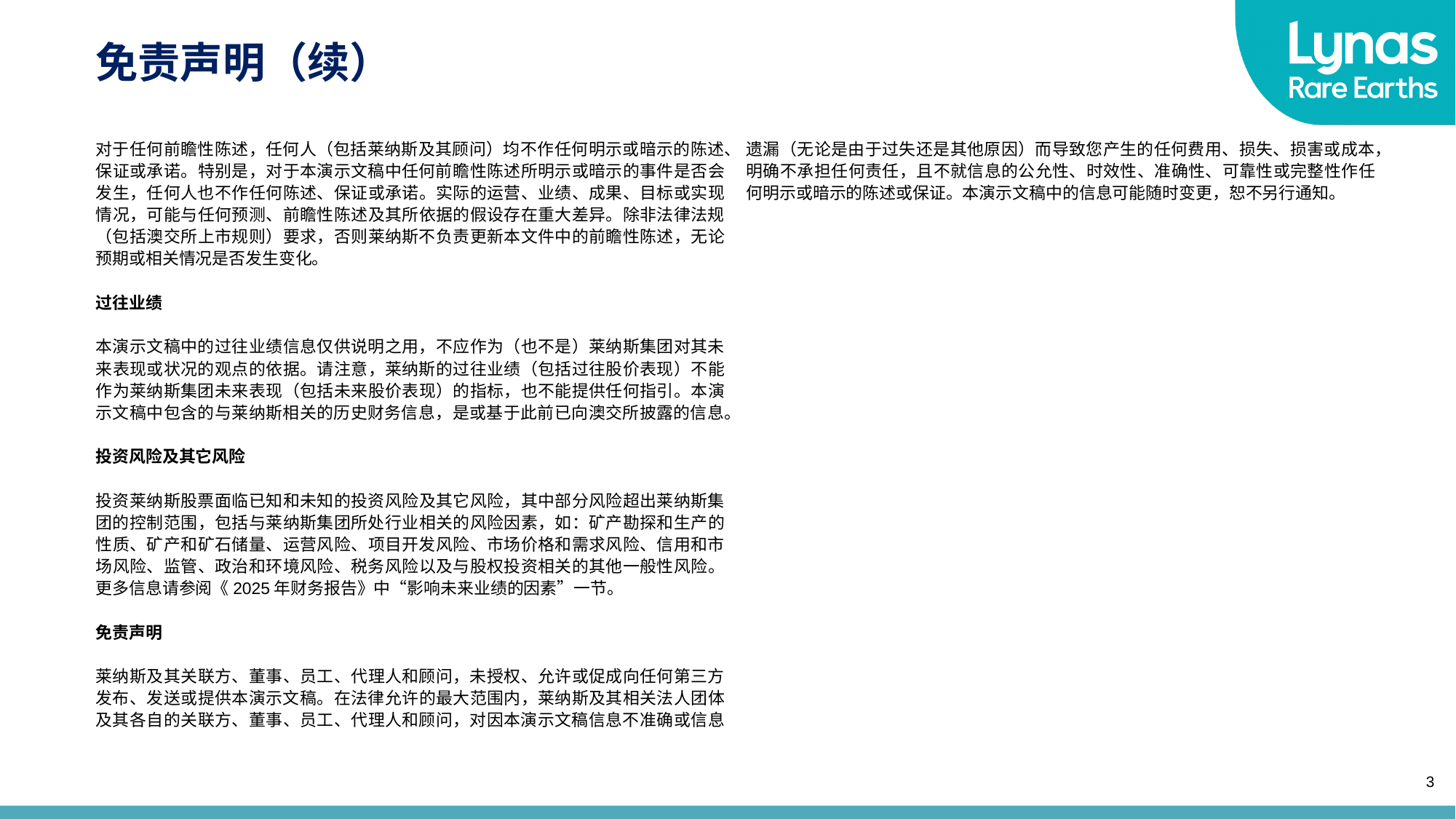

免责声明（续）
对于任何前瞻性陈述，任何人（包括莱纳斯及其顾问）均不作任何明示或暗示的陈述、保证或承诺。特别是，对于本演示文稿中任何前瞻性陈述所明示或暗示的事件是否会发生，任何人也不作任何陈述、保证或承诺。实际的运营、业绩、成果、目标或实现情况，可能与任何预测、前瞻性陈述及其所依据的假设存在重大差异。除非法律法规（包括澳交所上市规则）要求，否则莱纳斯不负责更新本文件中的前瞻性陈述，无论预期或相关情况是否发生变化。

过往业绩

本演示文稿中的过往业绩信息仅供说明之用，不应作为（也不是）莱纳斯集团对其未来表现或状况的观点的依据。请注意，莱纳斯的过往业绩（包括过往股价表现）不能作为莱纳斯集团未来表现（包括未来股价表现）的指标，也不能提供任何指引。本演示文稿中包含的与莱纳斯相关的历史财务信息，是或基于此前已向澳交所披露的信息。

投资风险及其它风险

投资莱纳斯股票面临已知和未知的投资风险及其它风险，其中部分风险超出莱纳斯集团的控制范围，包括与莱纳斯集团所处行业相关的风险因素，如：矿产勘探和生产的性质、矿产和矿石储量、运营风险、项目开发风险、市场价格和需求风险、信用和市场风险、监管、政治和环境风险、税务风险以及与股权投资相关的其他一般性风险。更多信息请参阅《2025年财务报告》中“影响未来业绩的因素”一节。

免责声明

莱纳斯及其关联方、董事、员工、代理人和顾问，未授权、允许或促成向任何第三方发布、发送或提供本演示文稿。在法律允许的最大范围内，莱纳斯及其相关法人团体及其各自的关联方、董事、员工、代理人和顾问，对因本演示文稿信息不准确或信息遗漏（无论是由于过失还是其他原因）而导致您产生的任何费用、损失、损害或成本，明确不承担任何责任，且不就信息的公允性、时效性、准确性、可靠性或完整性作任何明示或暗示的陈述或保证。本演示文稿中的信息可能随时变更，恕不另行通知。